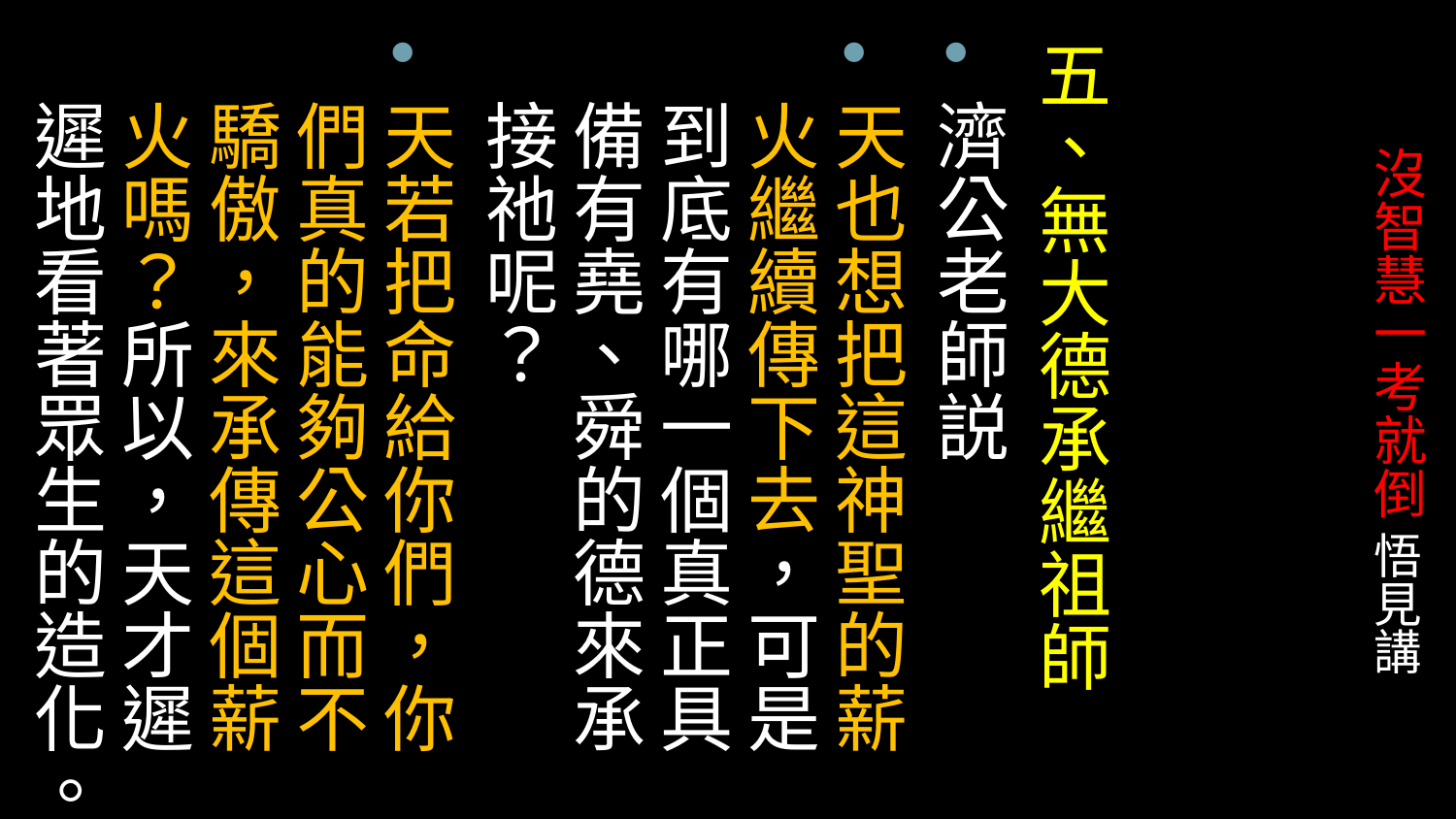

五、無大德承繼祖師
濟公老師説
天也想把這神聖的薪火繼續傳下去，可是到底有哪一個真正具備有堯、舜的德來承接祂呢？
天若把命給你們，你們真的能夠公心而不驕傲，來承傳這個薪火嗎？所以，天才遲遲地看著眾生的造化。
# 沒智慧一考就倒 悟見講